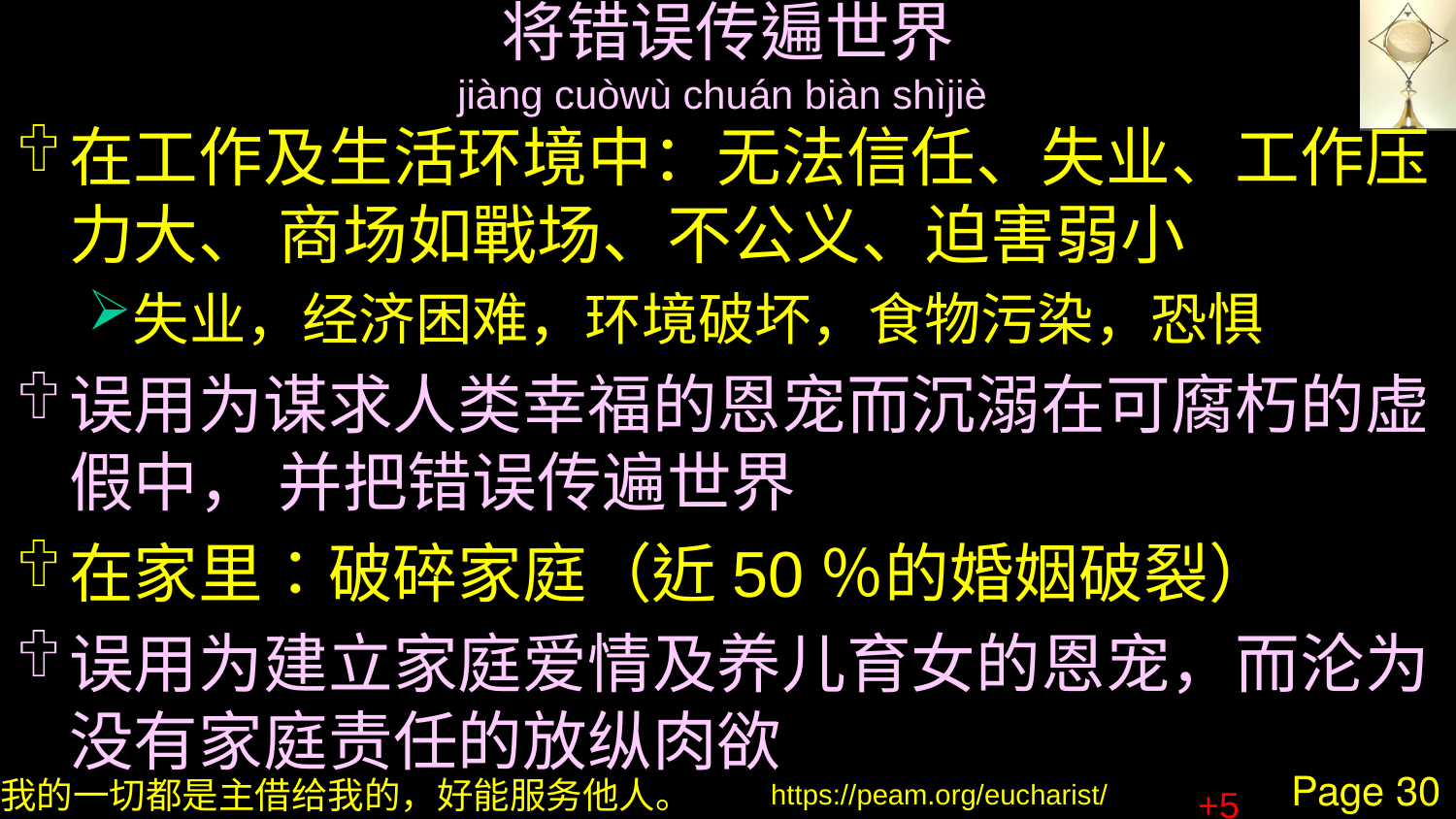

# 将错误传遍世界 jiàng cuòwù chuán biàn shìjiè
在工作​​​​及生活环境中：无法信任、失业、工作压力大、 商场如戰场、不公义、迫害弱小
失业，经济困难，环境破坏，食物污染，恐惧
误用为谋求人类幸福的恩宠而沉溺在可腐朽的虚假中， 并把错误传遍世界
在家里：破碎家庭（近50％的婚姻破裂）
误用为建立家庭爱情及养儿育女的恩宠，而沦为没有家庭责任的放纵肉欲
+5